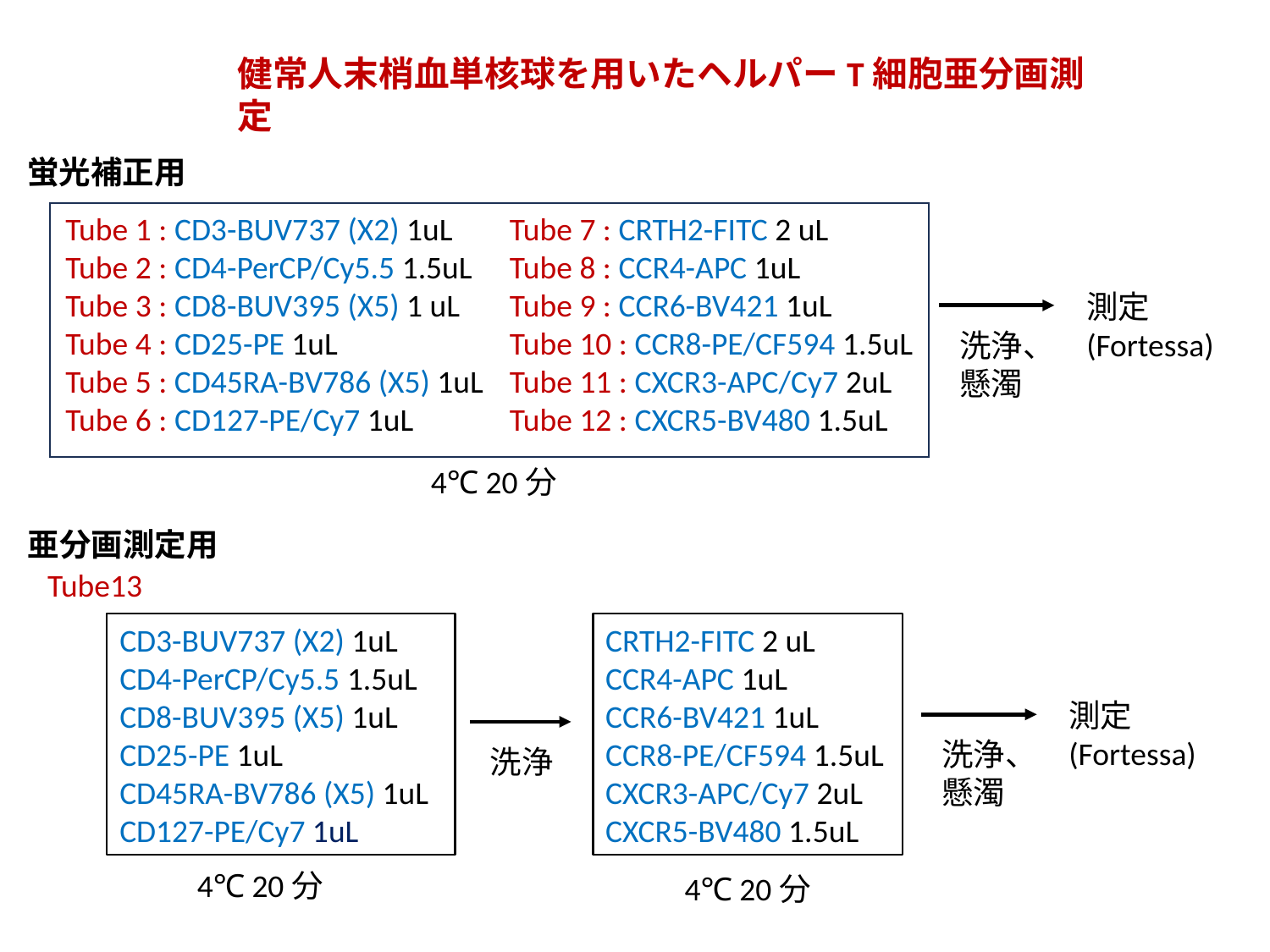

健常人末梢血単核球を用いたヘルパーT細胞亜分画測定
蛍光補正用
Tube 1 : CD3-BUV737 (X2) 1uL
Tube 2 : CD4-PerCP/Cy5.5 1.5uL
Tube 3 : CD8-BUV395 (X5) 1 uL
Tube 4 : CD25-PE 1uL
Tube 5 : CD45RA-BV786 (X5) 1uL
Tube 6 : CD127-PE/Cy7 1uL

Tube 7 : CRTH2-FITC 2 uL
Tube 8 : CCR4-APC 1uL
Tube 9 : CCR6-BV421 1uL
Tube 10 : CCR8-PE/CF594 1.5uL
Tube 11 : CXCR3-APC/Cy7 2uL
Tube 12 : CXCR5-BV480 1.5uL
測定
(Fortessa)
洗浄、
懸濁
4℃ 20分
亜分画測定用
Tube13
CD3-BUV737 (X2) 1uL
CD4-PerCP/Cy5.5 1.5uL
CD8-BUV395 (X5) 1uL
CD25-PE 1uL
CD45RA-BV786 (X5) 1uL
CD127-PE/Cy7 1uL
CRTH2-FITC 2 uL
CCR4-APC 1uL
CCR6-BV421 1uL
CCR8-PE/CF594 1.5uL
CXCR3-APC/Cy7 2uL
CXCR5-BV480 1.5uL
測定
(Fortessa)
洗浄、
懸濁
洗浄
4℃ 20分
4℃ 20分